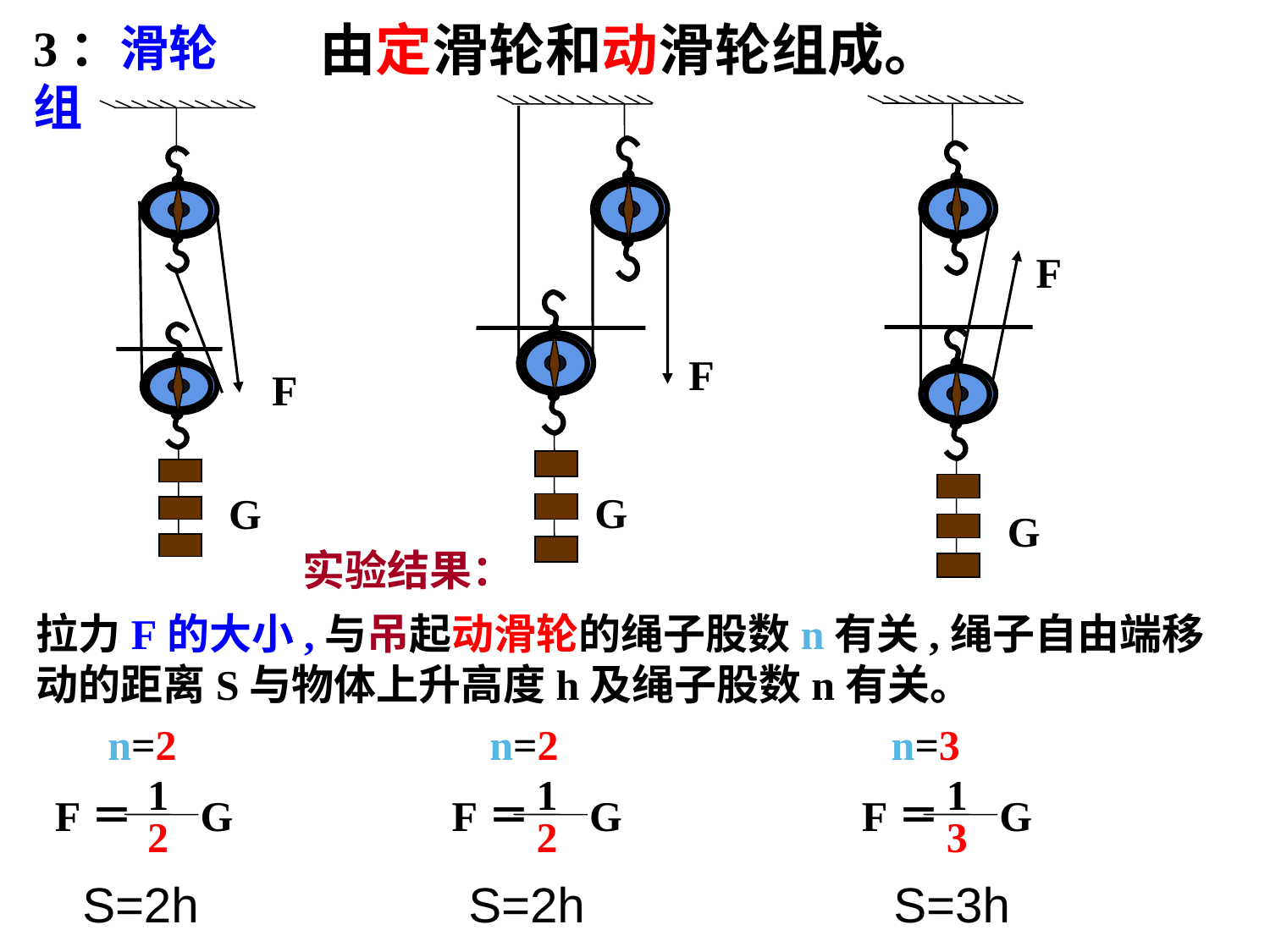

由定滑轮和动滑轮组成。
3：滑轮组

G

G

G

F

F

F

实验结果：
拉力F的大小,与吊起动滑轮的绳子股数n有关,绳子自由端移动的距离S与物体上升高度h及绳子股数n有关。

n=2
n=2
n=3
1
2

F＝
G
1
2

F＝
G
1
3

F＝
G
S=2h
S=2h
S=3h